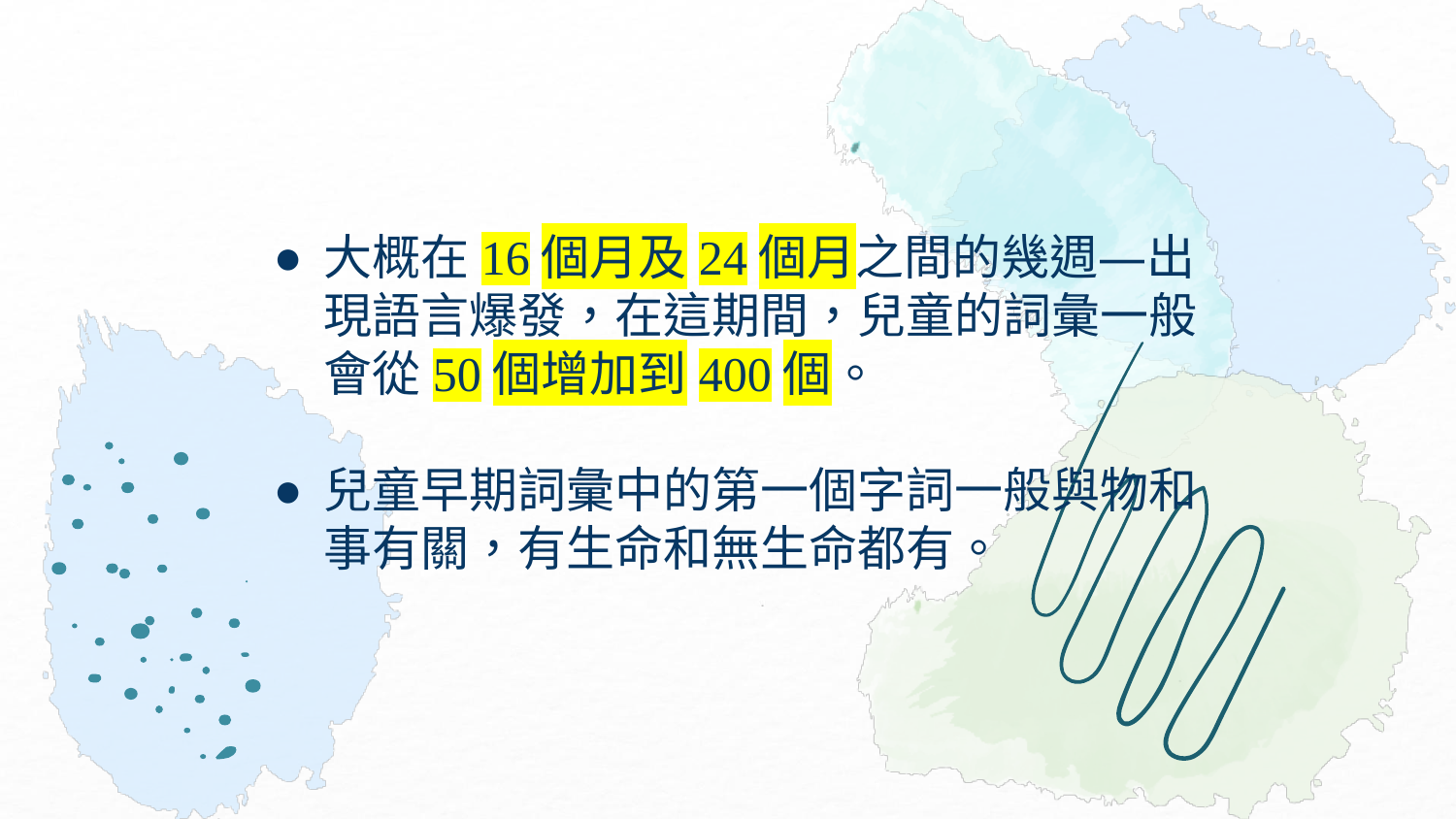

#
大概在16個月及24個月之間的幾週—出現語言爆發，在這期間，兒童的詞彙一般會從50個增加到400個。

兒童早期詞彙中的第一個字詞一般與物和事有關，有生命和無生命都有。